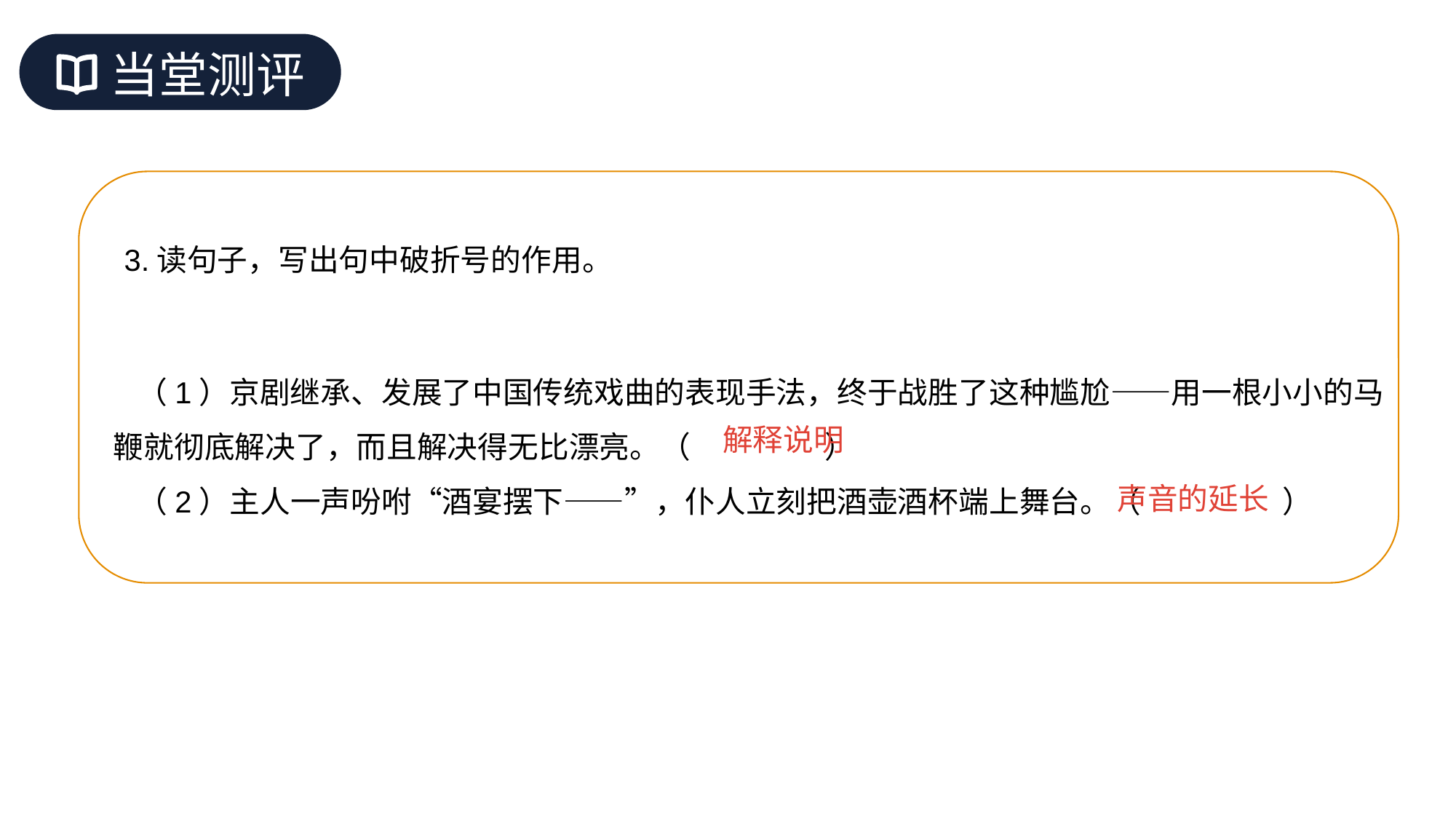

当堂测评

3.读句子，写出句中破折号的作用。
（1）京剧继承、发展了中国传统戏曲的表现手法，终于战胜了这种尴尬——用一根小小的马鞭就彻底解决了，而且解决得无比漂亮。（                    ）
（2）主人一声吩咐“酒宴摆下——”，仆人立刻把酒壶酒杯端上舞台。（                     ）
解释说明
声音的延长